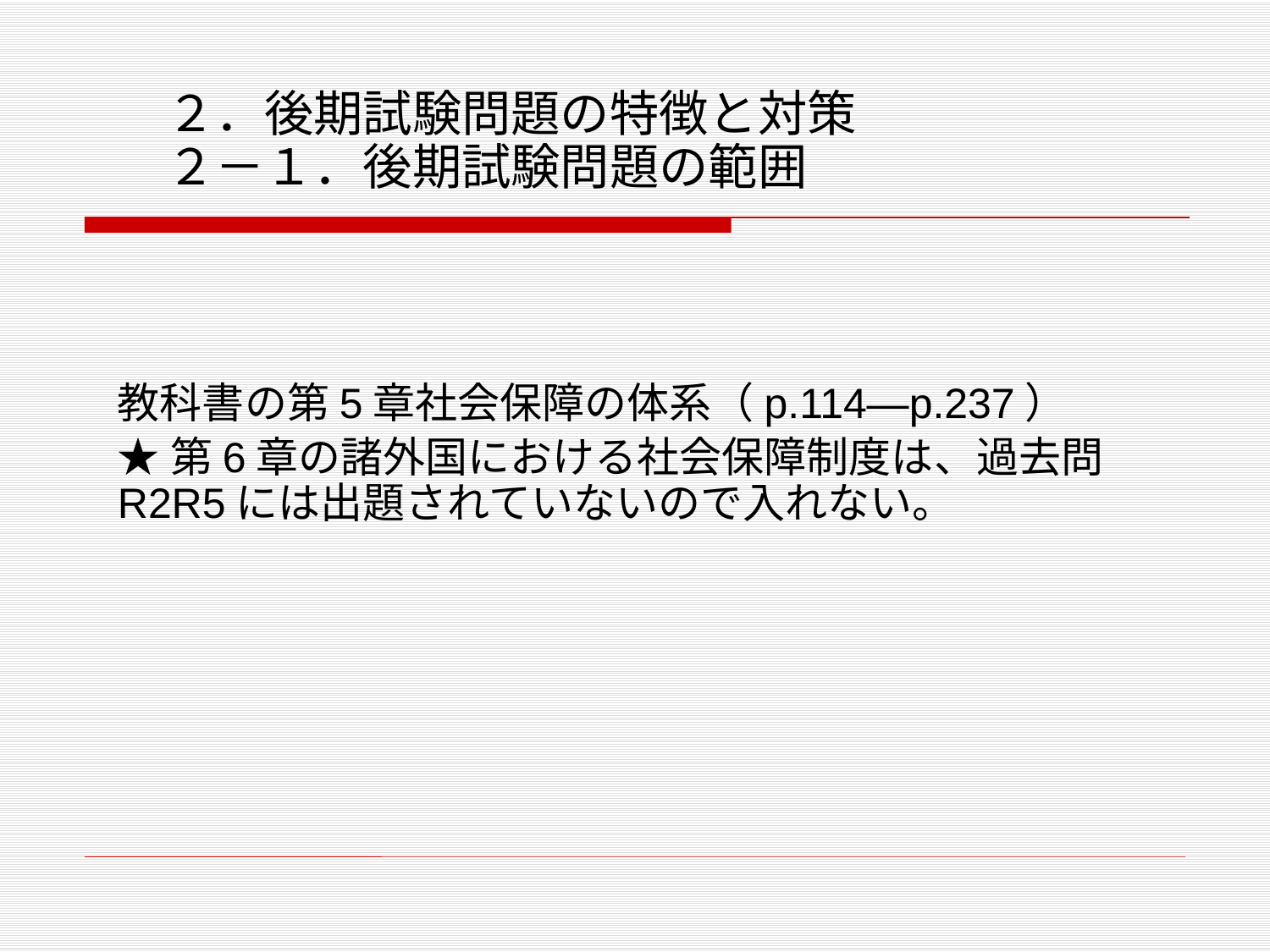

# ２．後期試験問題の特徴と対策 ２－１．後期試験問題の範囲

教科書の第5章社会保障の体系（p.114―p.237）
★第6章の諸外国における社会保障制度は、過去問R2R5には出題されていないので入れない。